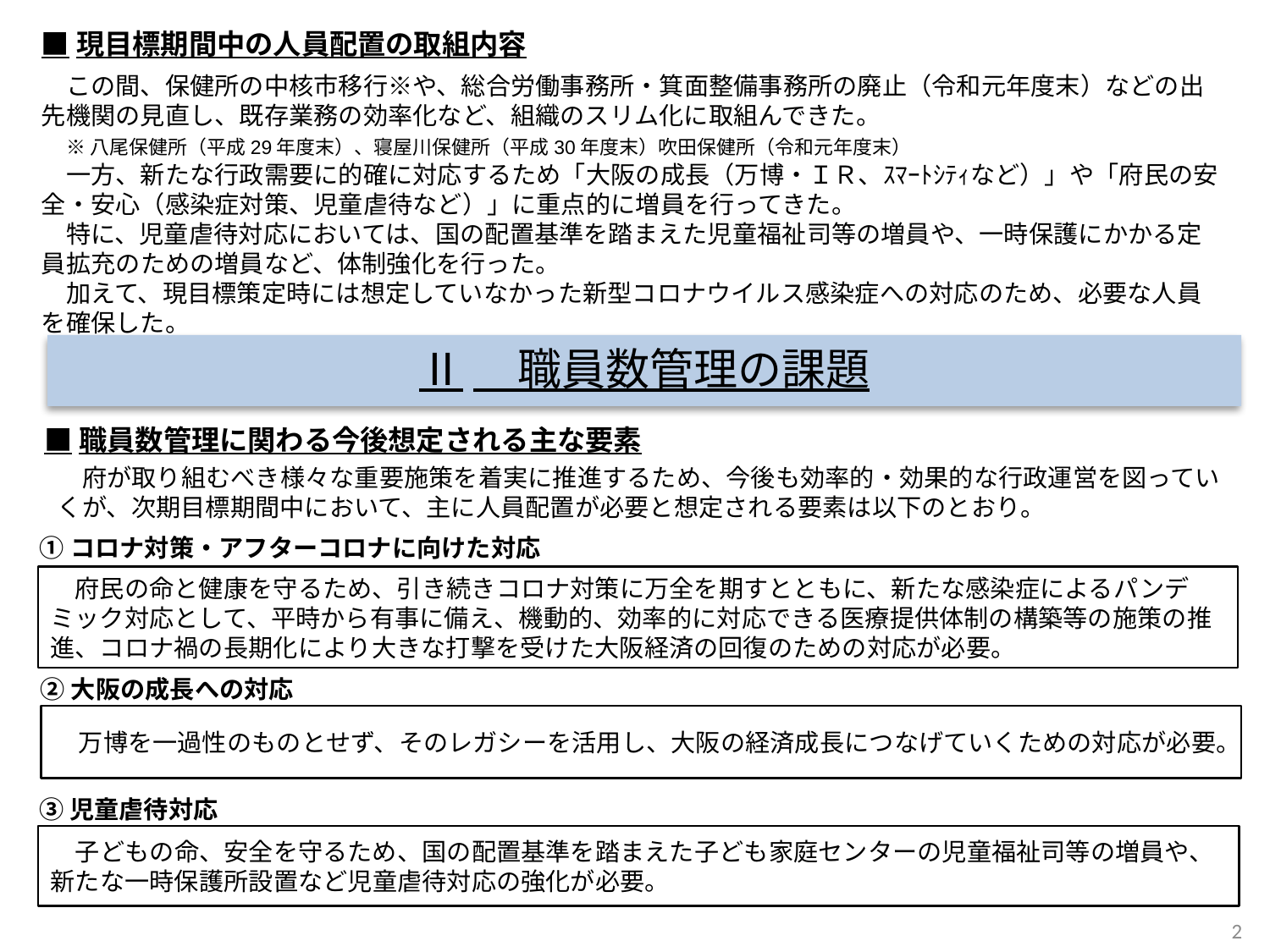

■現目標期間中の人員配置の取組内容
　この間、保健所の中核市移行※や、総合労働事務所・箕面整備事務所の廃止（令和元年度末）などの出先機関の見直し、既存業務の効率化など、組織のスリム化に取組んできた。
　※ 八尾保健所（平成29年度末）、寝屋川保健所（平成30年度末）吹田保健所（令和元年度末）
　一方、新たな行政需要に的確に対応するため「大阪の成長（万博・ＩＲ、ｽﾏｰﾄｼﾃｨなど）」や「府民の安全・安心（感染症対策、児童虐待など）」に重点的に増員を行ってきた。
　特に、児童虐待対応においては、国の配置基準を踏まえた児童福祉司等の増員や、一時保護にかかる定員拡充のための増員など、体制強化を行った。
　加えて、現目標策定時には想定していなかった新型コロナウイルス感染症への対応のため、必要な人員を確保した。
Ⅱ　職員数管理の課題
■職員数管理に関わる今後想定される主な要素
　府が取り組むべき様々な重要施策を着実に推進するため、今後も効率的・効果的な行政運営を図っていくが、次期目標期間中において、主に人員配置が必要と想定される要素は以下のとおり。
①コロナ対策・アフターコロナに向けた対応
　府民の命と健康を守るため、引き続きコロナ対策に万全を期すとともに、新たな感染症によるパンデミック対応として、平時から有事に備え、機動的、効率的に対応できる医療提供体制の構築等の施策の推進、コロナ禍の長期化により大きな打撃を受けた大阪経済の回復のための対応が必要。
②大阪の成長への対応
　万博を一過性のものとせず、そのレガシーを活用し、大阪の経済成長につなげていくための対応が必要。
③児童虐待対応
　子どもの命、安全を守るため、国の配置基準を踏まえた子ども家庭センターの児童福祉司等の増員や、新たな一時保護所設置など児童虐待対応の強化が必要。
2